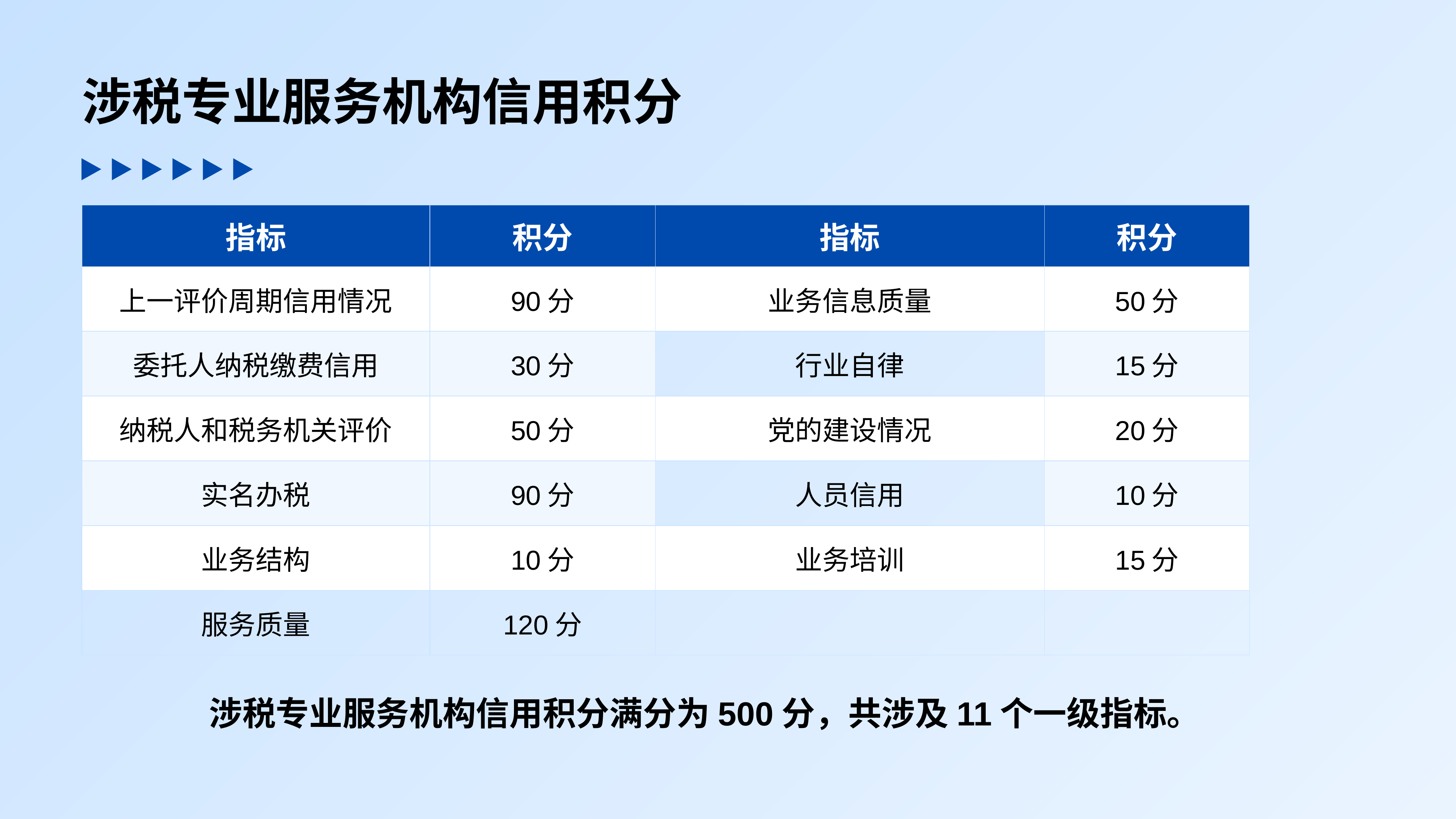

涉税专业服务机构信用积分

| 指标 | 积分 | 指标 | 积分 |
| --- | --- | --- | --- |
| 上一评价周期信用情况 | 90分 | 业务信息质量 | 50分 |
| 委托人纳税缴费信用 | 30分 | 行业自律 | 15分 |
| 纳税人和税务机关评价 | 50分 | 党的建设情况 | 20分 |
| 实名办税 | 90分 | 人员信用 | 10分 |
| 业务结构 | 10分 | 业务培训 | 15分 |
| 服务质量 | 120分 |  |  |
涉税专业服务机构信用积分满分为500分，共涉及11个一级指标。